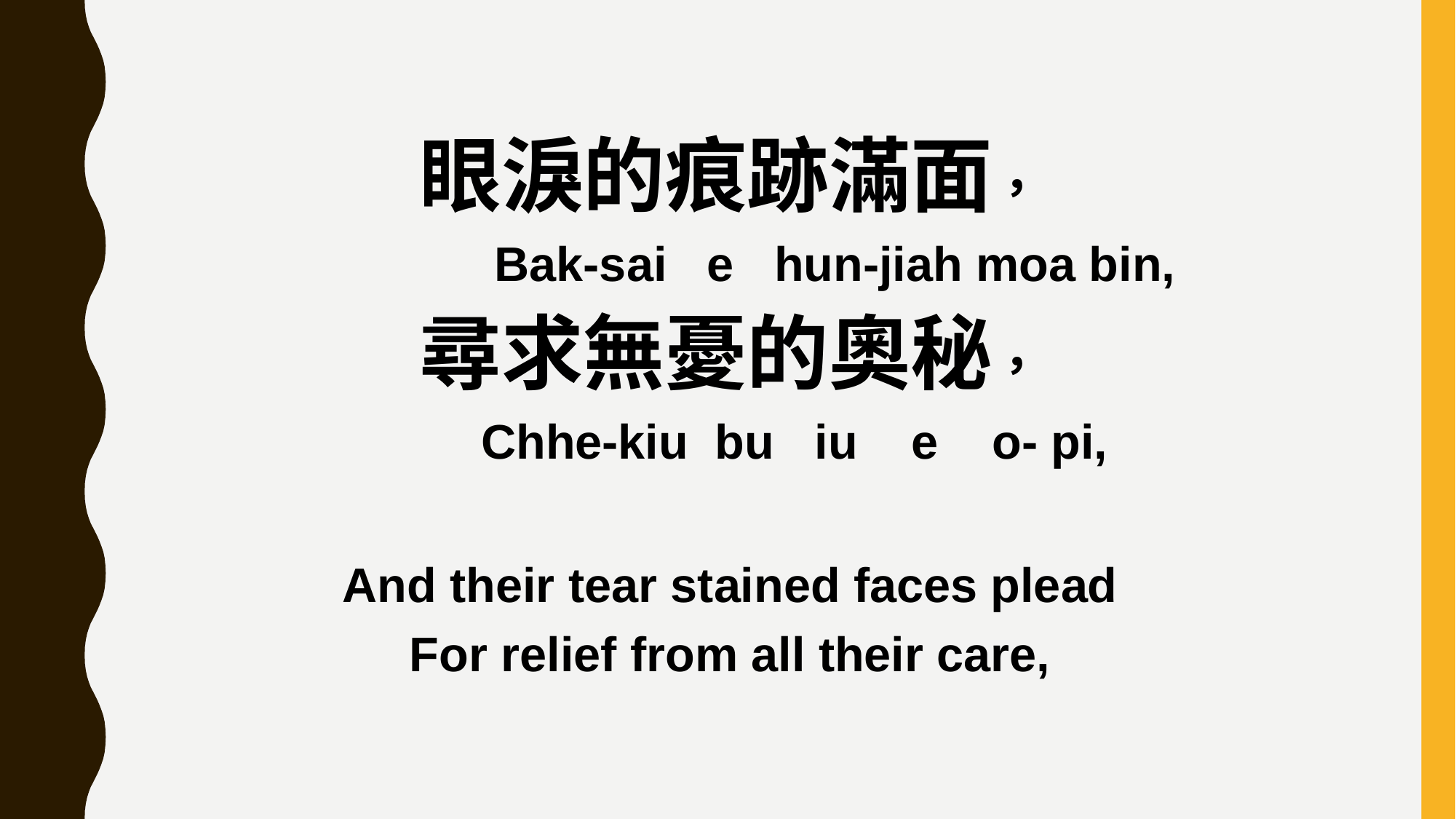

眼淚的痕跡滿面，
                      Bak-sai   e   hun-jiah moa bin,
尋求無憂的奧秘，
                     Chhe-kiu  bu   iu    e    o- pi,

And their tear stained faces plead
For relief from all their care,